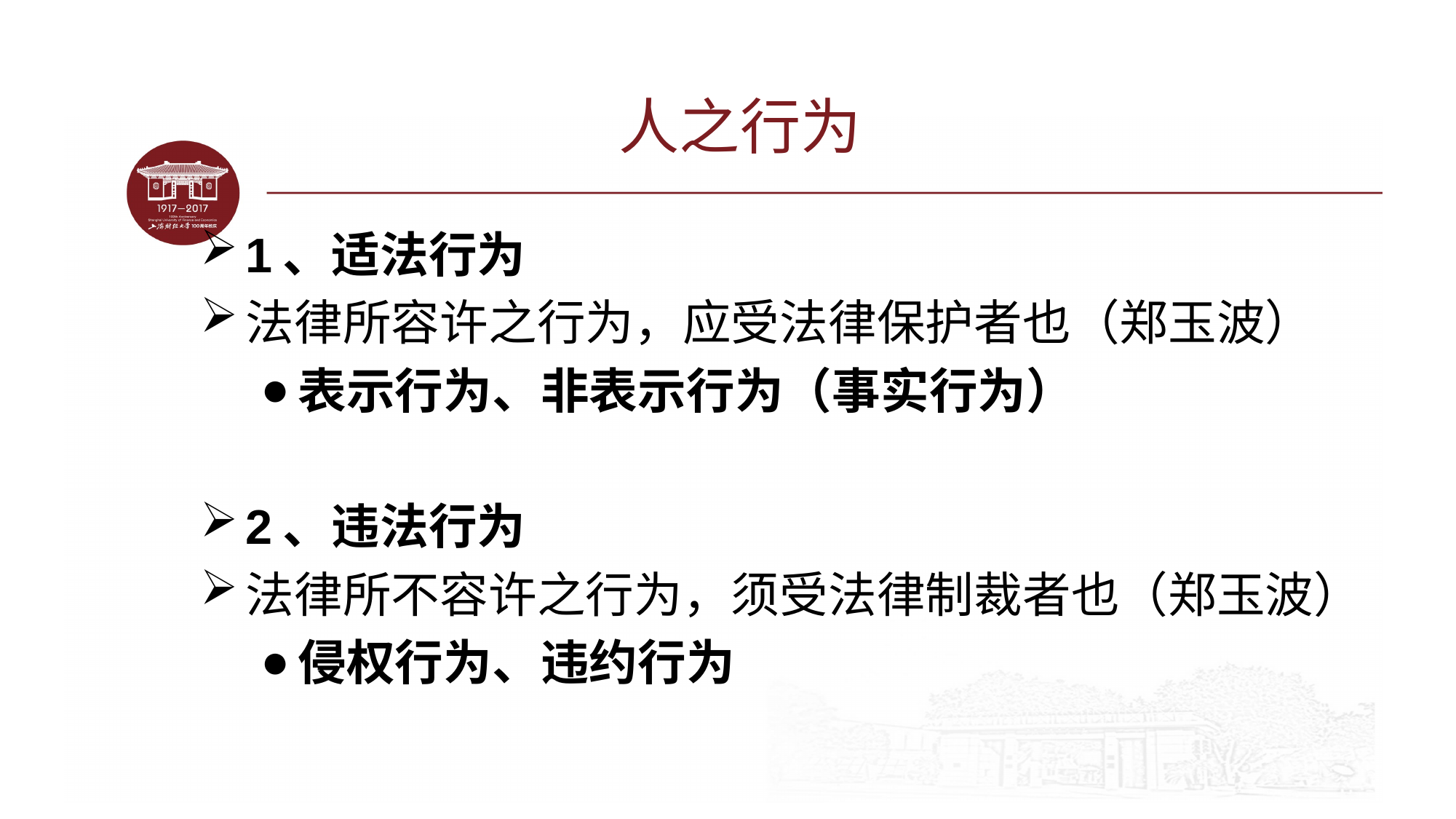

# 人之行为
1、适法行为
法律所容许之行为，应受法律保护者也（郑玉波）
表示行为、非表示行为（事实行为）

2、违法行为
法律所不容许之行为，须受法律制裁者也（郑玉波）
侵权行为、违约行为